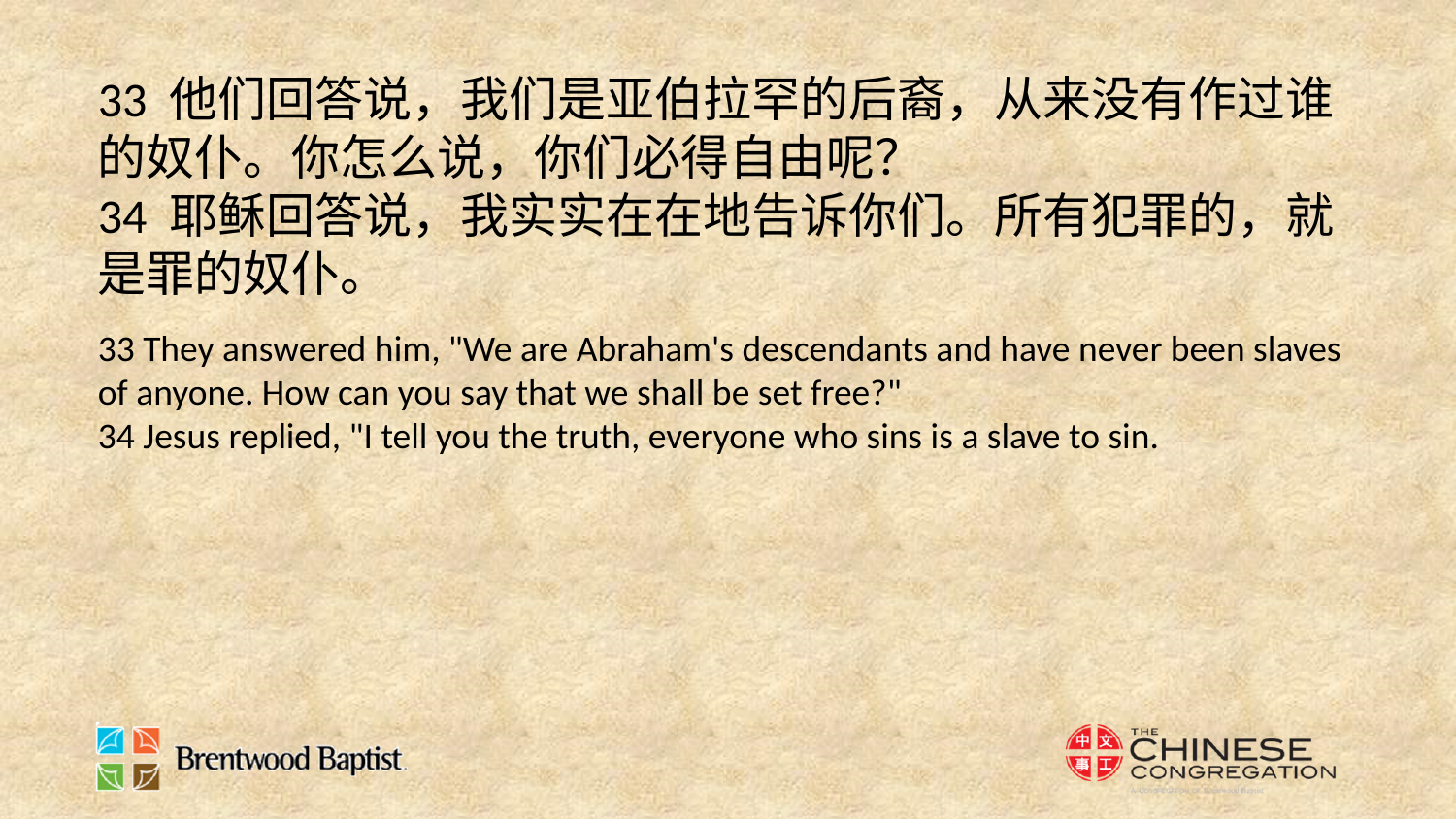

33 他们回答说，我们是亚伯拉罕的后裔，从来没有作过谁的奴仆。你怎么说，你们必得自由呢？
34 耶稣回答说，我实实在在地告诉你们。所有犯罪的，就是罪的奴仆。

33 They answered him, "We are Abraham's descendants and have never been slaves of anyone. How can you say that we shall be set free?"
34 Jesus replied, "I tell you the truth, everyone who sins is a slave to sin.